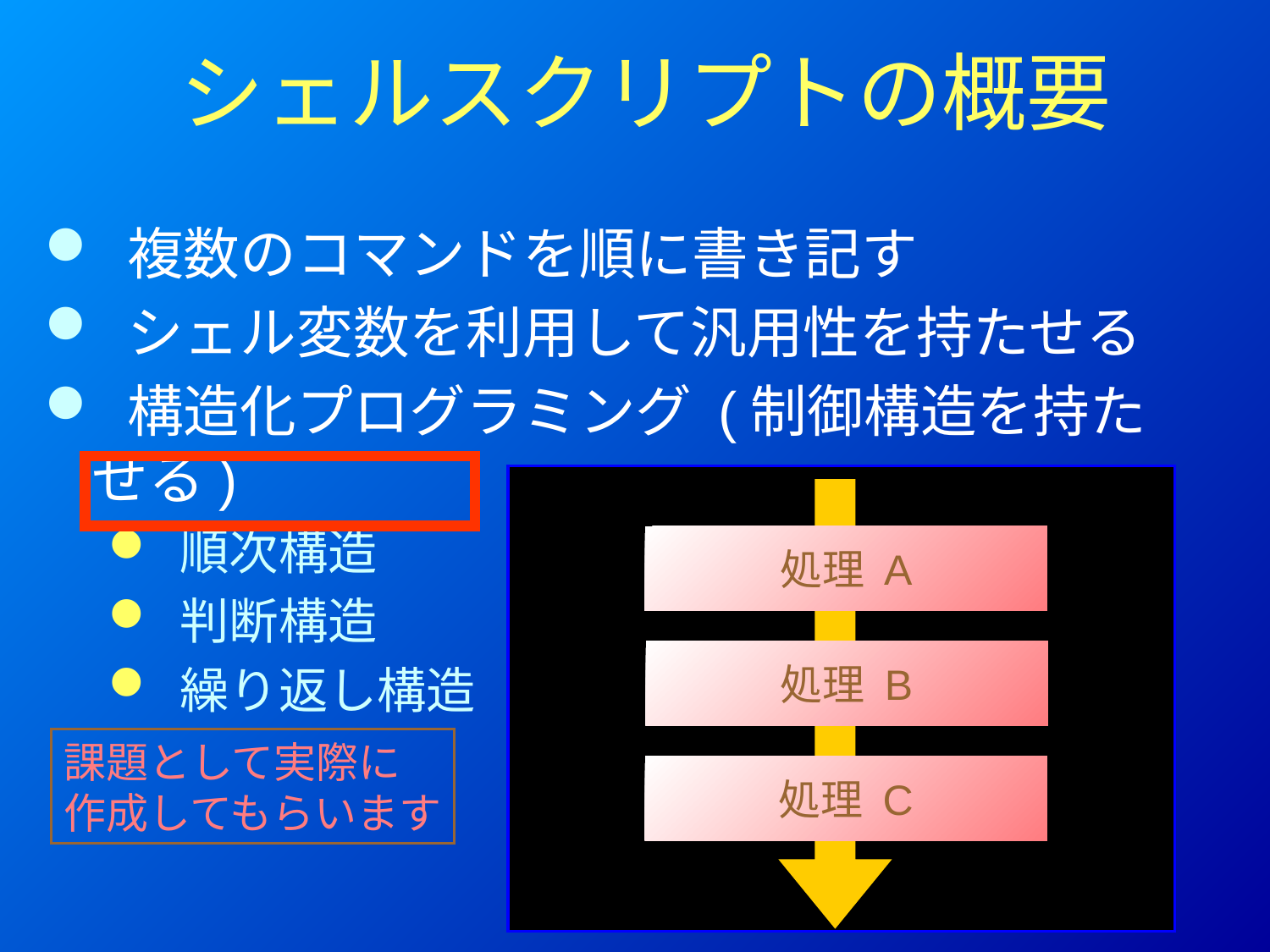

# シェルスクリプトの概要
 複数のコマンドを順に書き記す
 シェル変数を利用して汎用性を持たせる
 構造化プログラミング (制御構造を持たせる)
 順次構造
 判断構造
 繰り返し構造

処理 A
処理 B
課題として実際に
作成してもらいます
処理 C